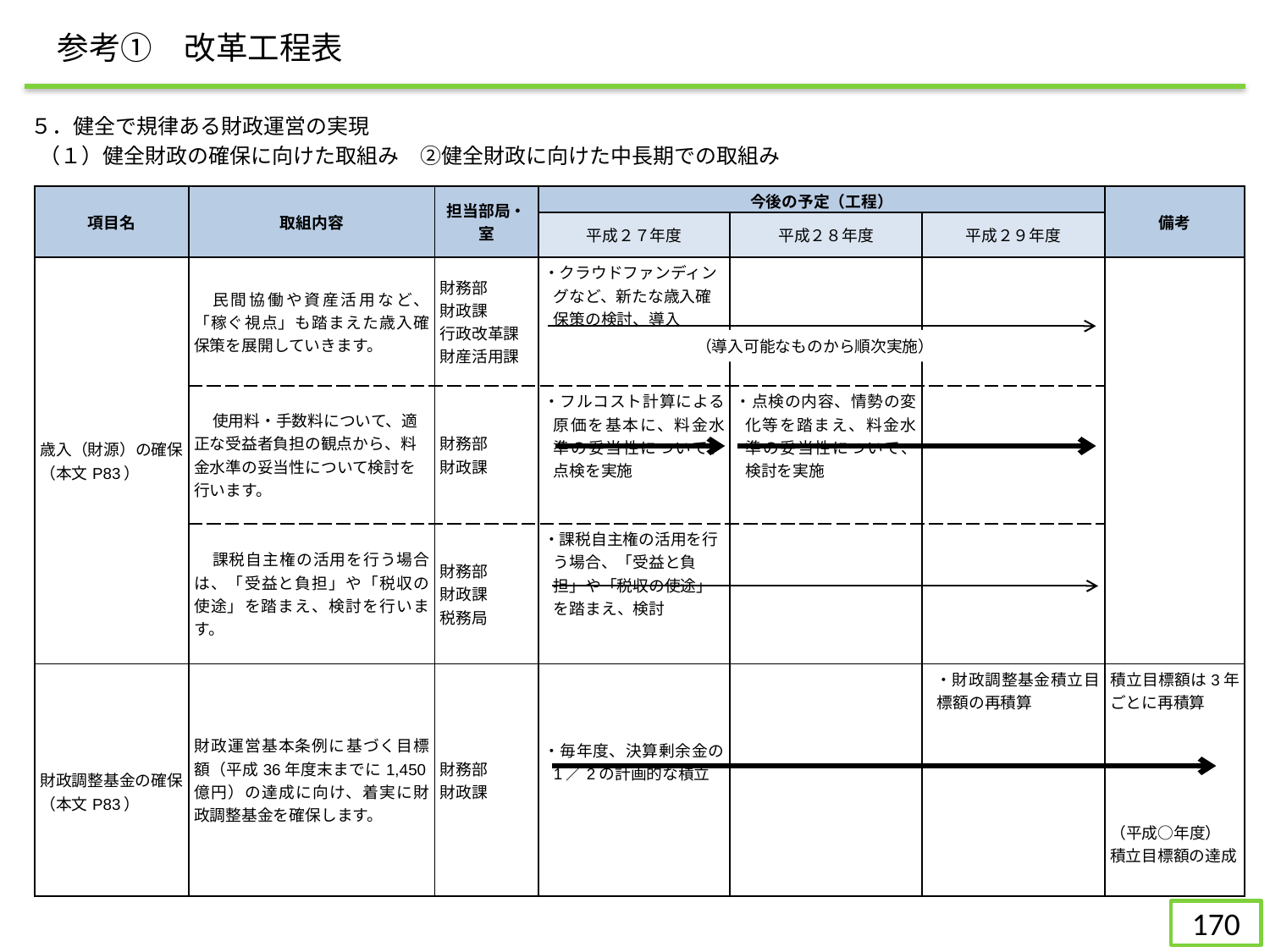

参考①　改革工程表
５．健全で規律ある財政運営の実現
（１）健全財政の確保に向けた取組み　②健全財政に向けた中長期での取組み
| 項目名 | 取組内容 | 担当部局・室 | 今後の予定（工程） |  |  | 備考 |
| --- | --- | --- | --- | --- | --- | --- |
|  |  |  | 平成２７年度 | 平成２８年度 | 平成２９年度 |  |
| 歳入（財源）の確保 （本文P83） | 民間協働や資産活用など、「稼ぐ視点」も踏まえた歳入確保策を展開していきます。 | 財務部 財政課 行政改革課 財産活用課 | ・クラウドファンディングなど、新たな歳入確保策の検討、導入 |  |  |  |
|  | 使用料・手数料について、適正な受益者負担の観点から、料金水準の妥当性について検討を行います。 | 財務部 財政課 | ・フルコスト計算による原価を基本に、料金水準の妥当性について、点検を実施 | ・点検の内容、情勢の変化等を踏まえ、料金水準の妥当性について、検討を実施 |  |  |
|  | 課税自主権の活用を行う場合は、「受益と負担」や「税収の使途」を踏まえ、検討を行います。 | 財務部 財政課 税務局 | ・課税自主権の活用を行う場合、「受益と負担」や「税収の使途」を踏まえ、検討 |  |  |  |
| 財政調整基金の確保 （本文P83） | 財政運営基本条例に基づく目標額（平成36年度末までに1,450億円）の達成に向け、着実に財政調整基金を確保します。 | 財務部 財政課 | ・毎年度、決算剰余金の 1／2の計画的な積立 |  | ・財政調整基金積立目標額の再積算 | 積立目標額は3年ごとに再積算 （平成○年度） 積立目標額の達成 |
（導入可能なものから順次実施）
170